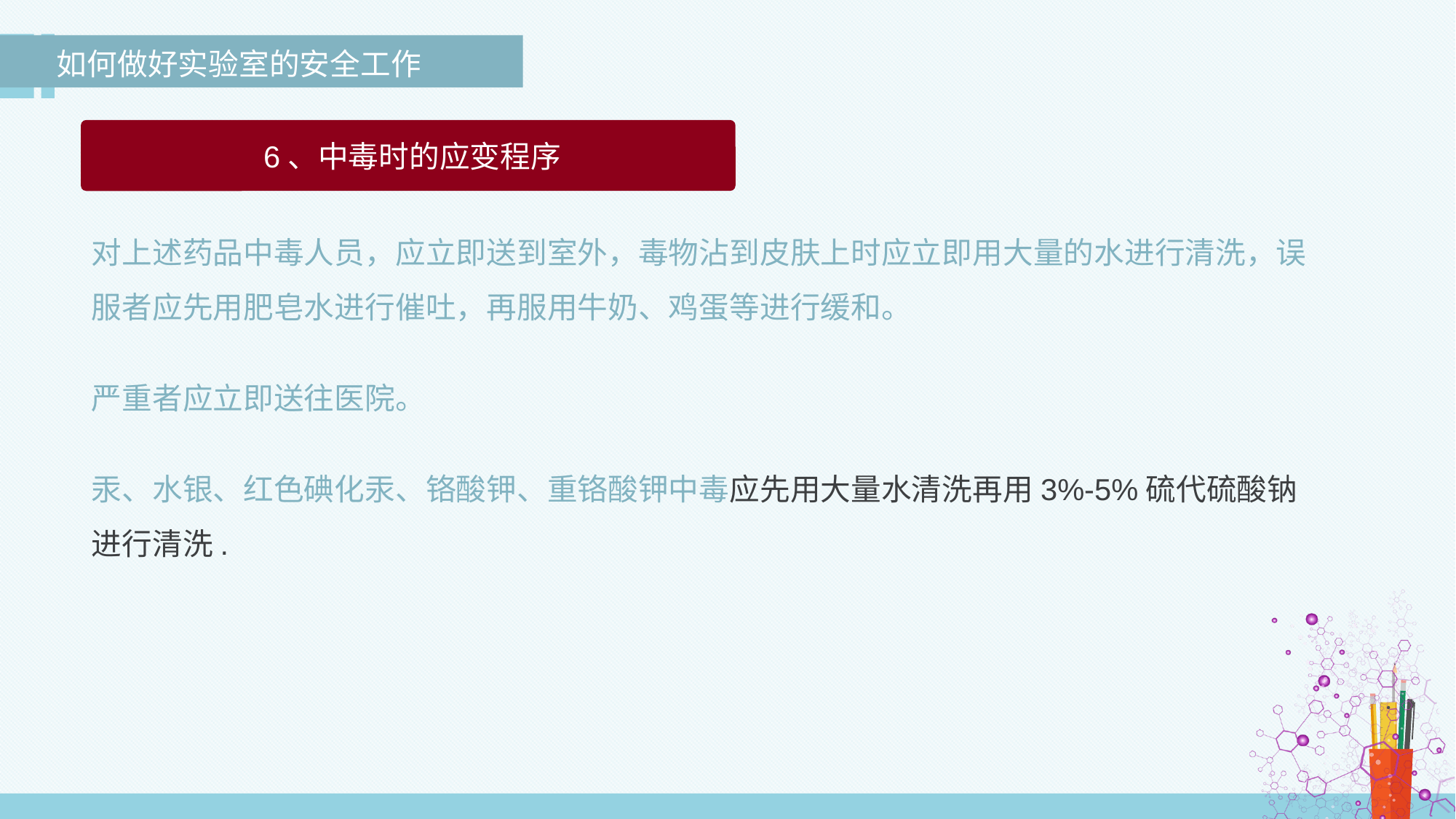

如何做好实验室的安全工作
 6、中毒时的应变程序
对上述药品中毒人员，应立即送到室外，毒物沾到皮肤上时应立即用大量的水进行清洗，误服者应先用肥皂水进行催吐，再服用牛奶、鸡蛋等进行缓和。
严重者应立即送往医院。
汞、水银、红色碘化汞、铬酸钾、重铬酸钾中毒应先用大量水清洗再用3%-5%硫代硫酸钠进行清洗.